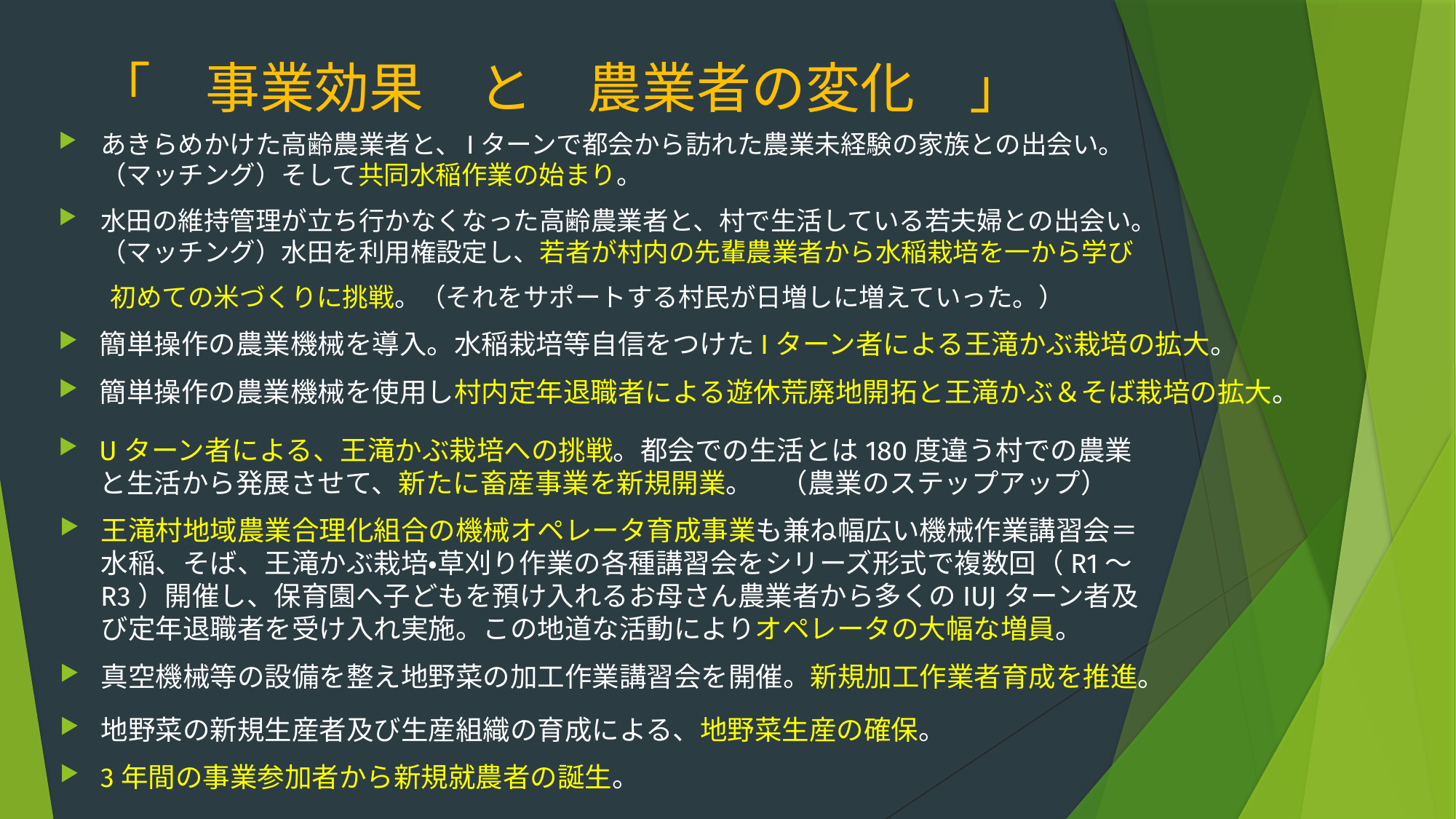

# 「　事業効果　と　農業者の変化　」
あきらめかけた高齢農業者と、Iターンで都会から訪れた農業未経験の家族との出会い。（マッチング）そして共同水稲作業の始まり。
水田の維持管理が立ち行かなくなった高齢農業者と、村で生活している若夫婦との出会い。（マッチング）水田を利用権設定し、若者が村内の先輩農業者から水稲栽培を一から学び
　　初めての米づくりに挑戦。（それをサポートする村民が日増しに増えていった。）

簡単操作の農業機械を導入。水稲栽培等自信をつけたIターン者による王滝かぶ栽培の拡大。
簡単操作の農業機械を使用し村内定年退職者による遊休荒廃地開拓と王滝かぶ＆そば栽培の拡大。
Uターン者による、王滝かぶ栽培への挑戦。都会での生活とは180度違う村での農業と生活から発展させて、新たに畜産事業を新規開業。　（農業のステップアップ）

王滝村地域農業合理化組合の機械オペレータ育成事業も兼ね幅広い機械作業講習会＝水稲、そば、王滝かぶ栽培・草刈り作業の各種講習会をシリーズ形式で複数回（R1～R3）開催し、保育園へ子どもを預け入れるお母さん農業者から多くのIUJターン者及び定年退職者を受け入れ実施。この地道な活動によりオペレータの大幅な増員。
真空機械等の設備を整え地野菜の加工作業講習会を開催。新規加工作業者育成を推進。

地野菜の新規生産者及び生産組織の育成による、地野菜生産の確保。
3年間の事業参加者から新規就農者の誕生。